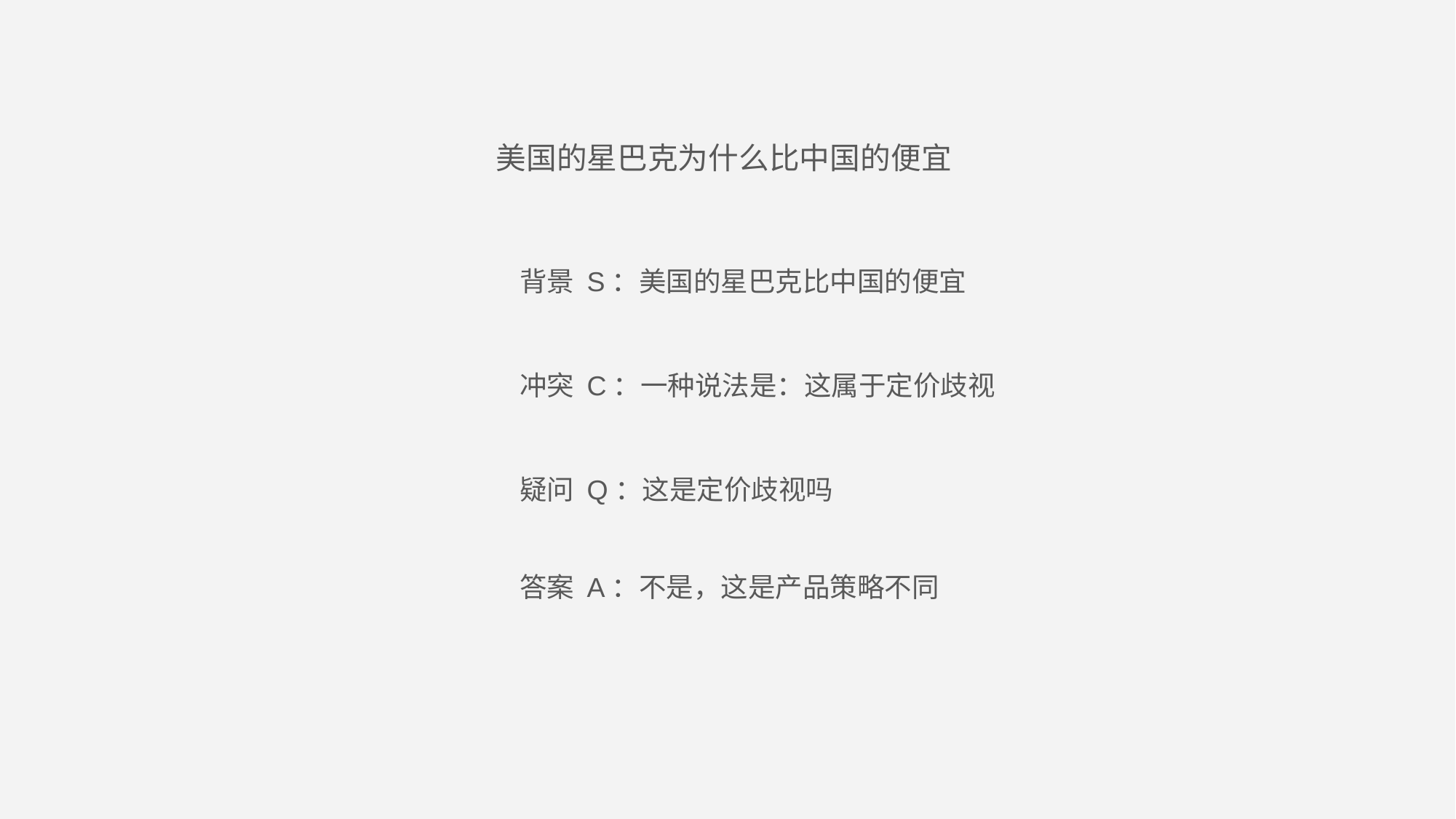

美国的星巴克为什么比中国的便宜
背景 S：美国的星巴克比中国的便宜
冲突 C：一种说法是：这属于定价歧视
疑问 Q：这是定价歧视吗
答案 A：不是，这是产品策略不同